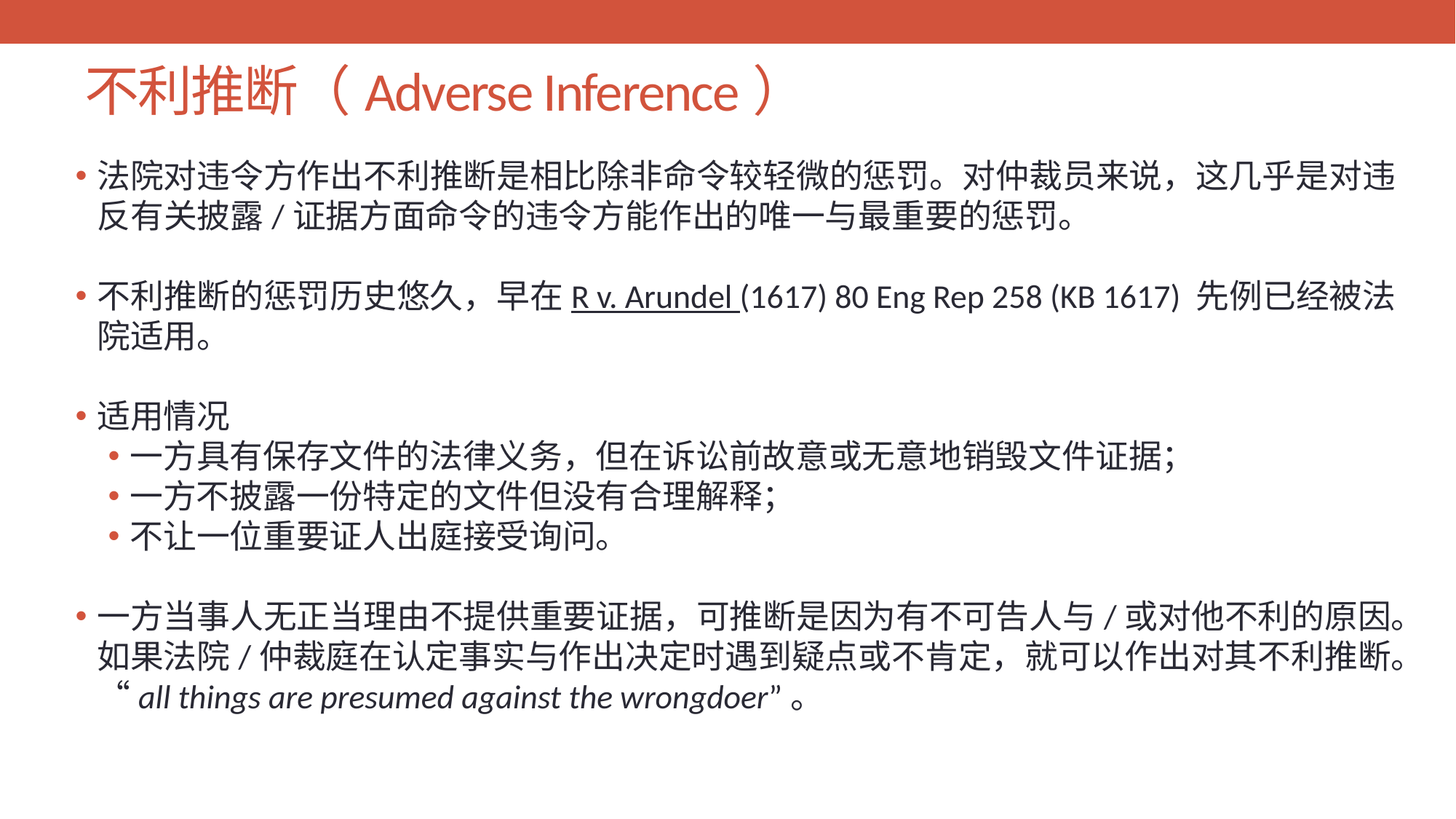

# 不利推断（Adverse Inference）
法院对违令方作出不利推断是相比除非命令较轻微的惩罚。对仲裁员来说，这几乎是对违反有关披露/证据方面命令的违令方能作出的唯一与最重要的惩罚。

不利推断的惩罚历史悠久，早在R v. Arundel (1617) 80 Eng Rep 258 (KB 1617) 先例已经被法院适用。

适用情况
一方具有保存文件的法律义务，但在诉讼前故意或无意地销毁文件证据；
一方不披露一份特定的文件但没有合理解释；
不让一位重要证人出庭接受询问。

一方当事人无正当理由不提供重要证据，可推断是因为有不可告人与/或对他不利的原因。如果法院/仲裁庭在认定事实与作出决定时遇到疑点或不肯定，就可以作出对其不利推断。“all things are presumed against the wrongdoer”。